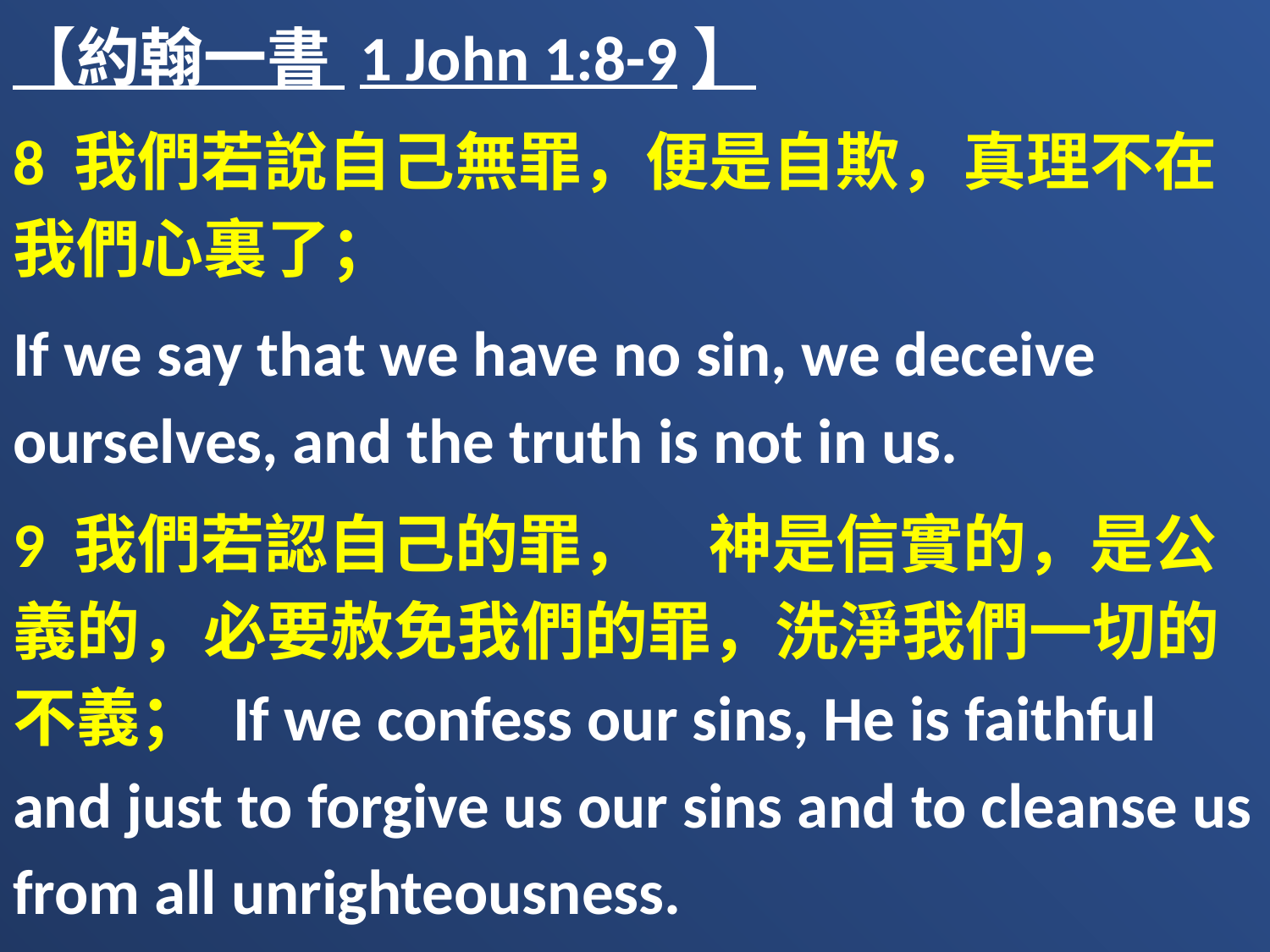

【約翰一書 1 John 1:8-9】
8 我們若說自己無罪，便是自欺，真理不在我們心裏了；
If we say that we have no sin, we deceive ourselves, and the truth is not in us.
9 我們若認自己的罪，　神是信實的，是公義的，必要赦免我們的罪，洗淨我們一切的不義； If we confess our sins, He is faithful and just to forgive us our sins and to cleanse us from all unrighteousness.